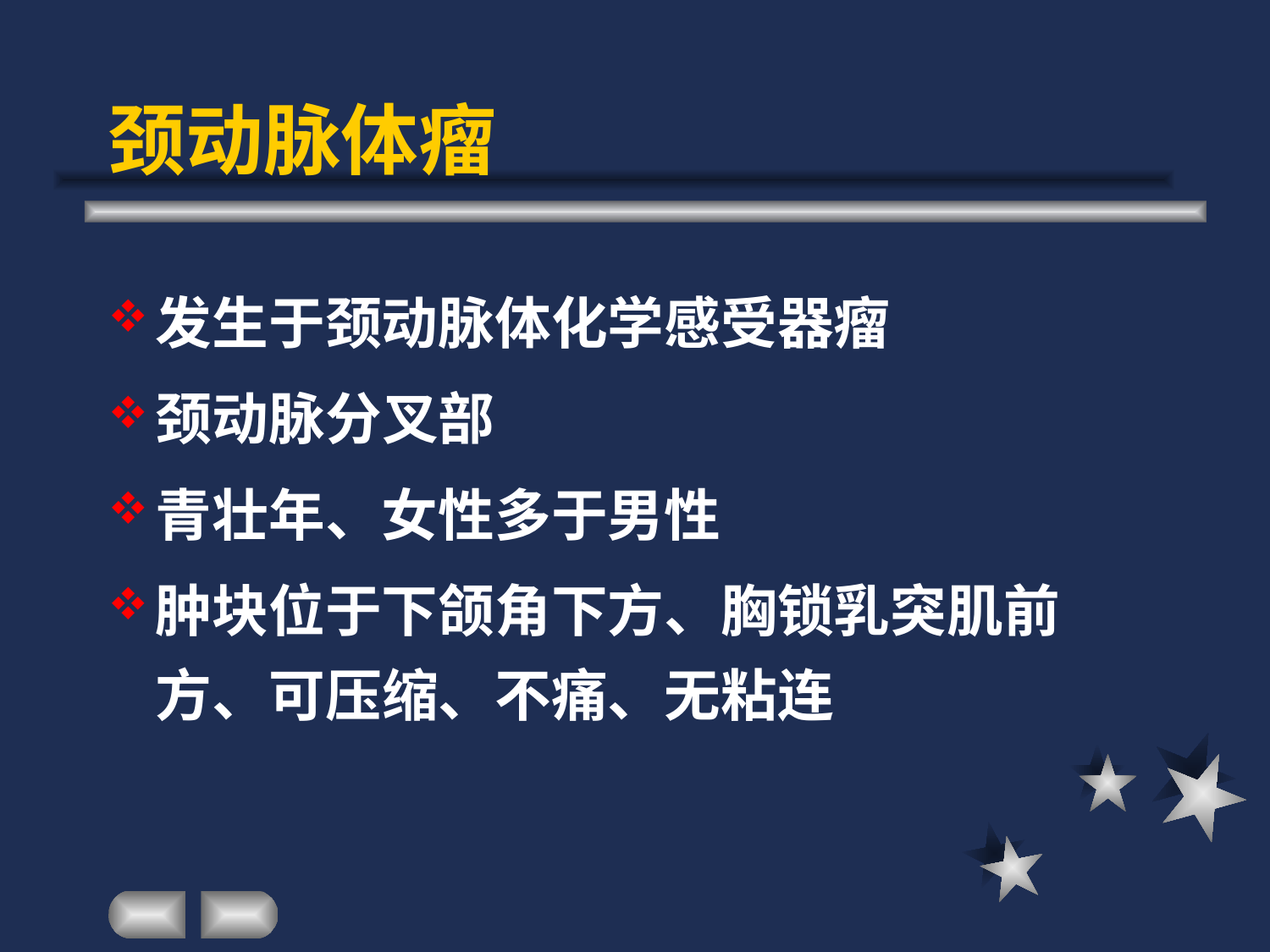

# 颈动脉体瘤
发生于颈动脉体化学感受器瘤
颈动脉分叉部
青壮年、女性多于男性
肿块位于下颌角下方、胸锁乳突肌前方、可压缩、不痛、无粘连